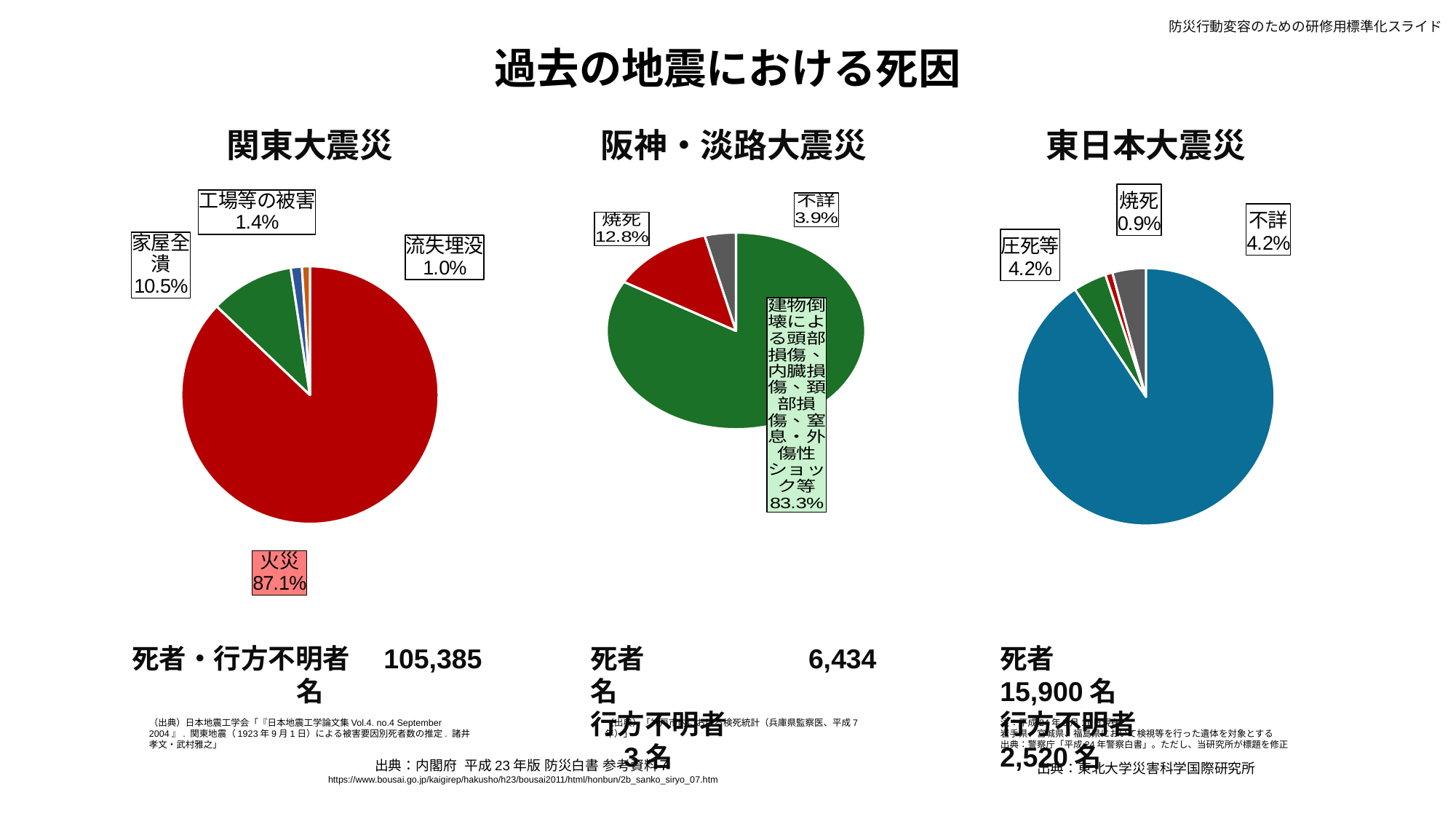

防災行動変容のための研修用標準化スライド
過去の地震における死因
関東大震災
阪神・淡路大震災
東日本大震災

### Chart

| Category | 列1 |
|---|---|
| 火災 | 87.1 |
| 家屋全潰 | 10.5 |
| 工場等の被害 | 1.4 |
| 流失埋没 | 1.0 |

### Chart

| Category | 列1 |
|---|---|
| 溺死 | 90.6 |
| 圧死等 | 4.2 |
| 焼死 | 0.9 |
| 不詳 | 4.2 |

### Chart

| Category | 列1 |
|---|---|
| 建物倒壊による頭部損傷、内臓損傷、頚部損傷、窒息・外傷性ショック等 | 83.3 |
| 焼死 | 12.8 |
| 不詳 | 3.9 |
死者・行方不明者　105,385名
死者		6,434名
行方不明者	　　　3名
死者		15,900名
行方不明者	  2,520名
（出典）「神戸市内における検死統計（兵庫県監察医、平成7年）」
注：平成24年3月11日現在
岩手県、宮城県、福島県において検視等を行った遺体を対象とする
出典：警察庁「平成24年警察白書」。ただし、当研究所が標題を修正
（出典）日本地震工学会「『日本地震工学論文集Vol.4. no.4 September 2004』. 関東地震（1923年9月1日）による被害要因別死者数の推定. 諸井孝文・武村雅之」
出典：内閣府  平成23年版 防災白書 参考資料７
https://www.bousai.go.jp/kaigirep/hakusho/h23/bousai2011/html/honbun/2b_sanko_siryo_07.htm
出典：東北大学災害科学国際研究所